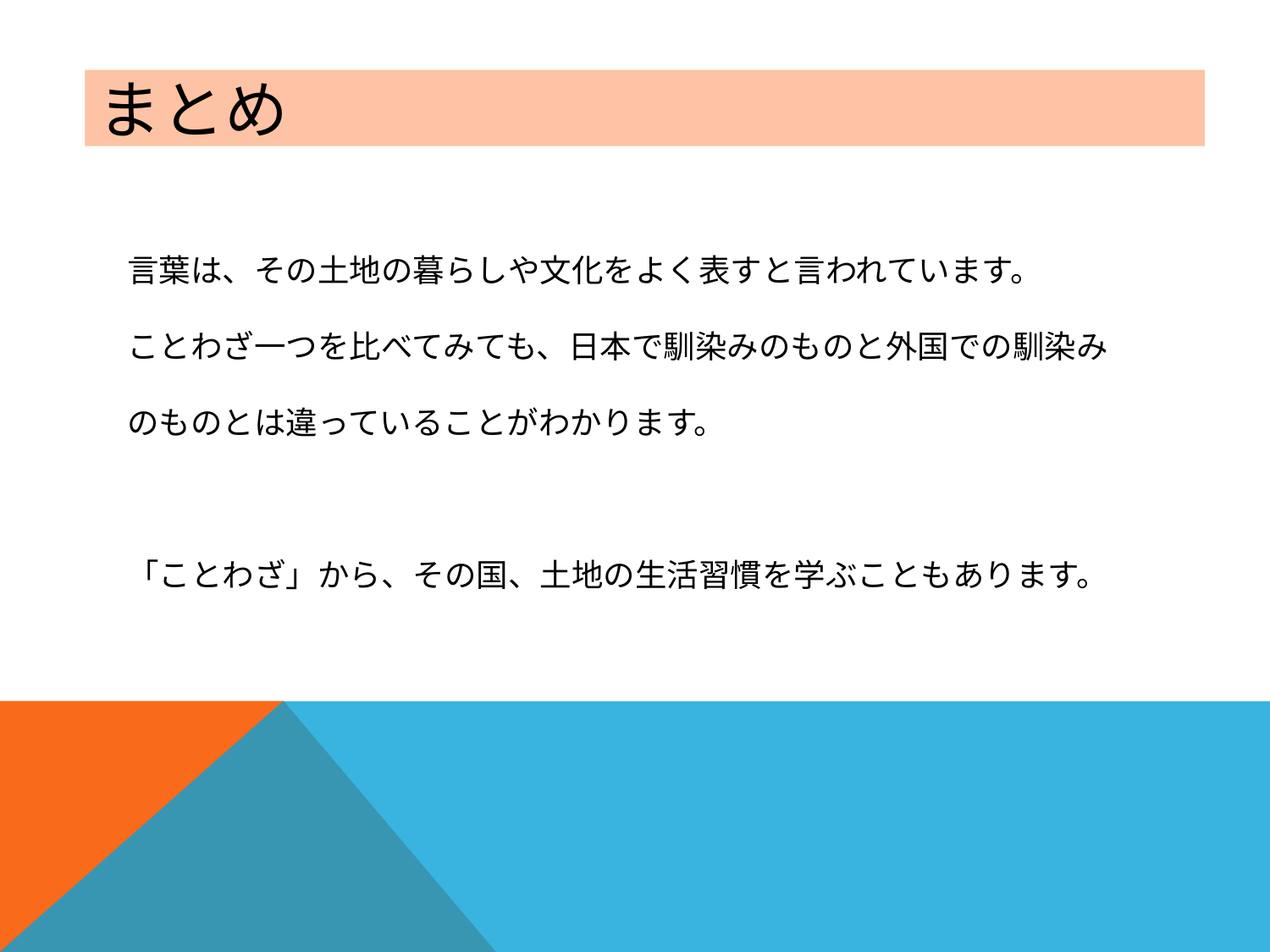

まとめ
言葉は、その土地の暮らしや文化をよく表すと言われています。
ことわざ一つを比べてみても、日本で馴染みのものと外国での馴染みのものとは違っていることがわかります。

「ことわざ」から、その国、土地の生活習慣を学ぶこともあります。